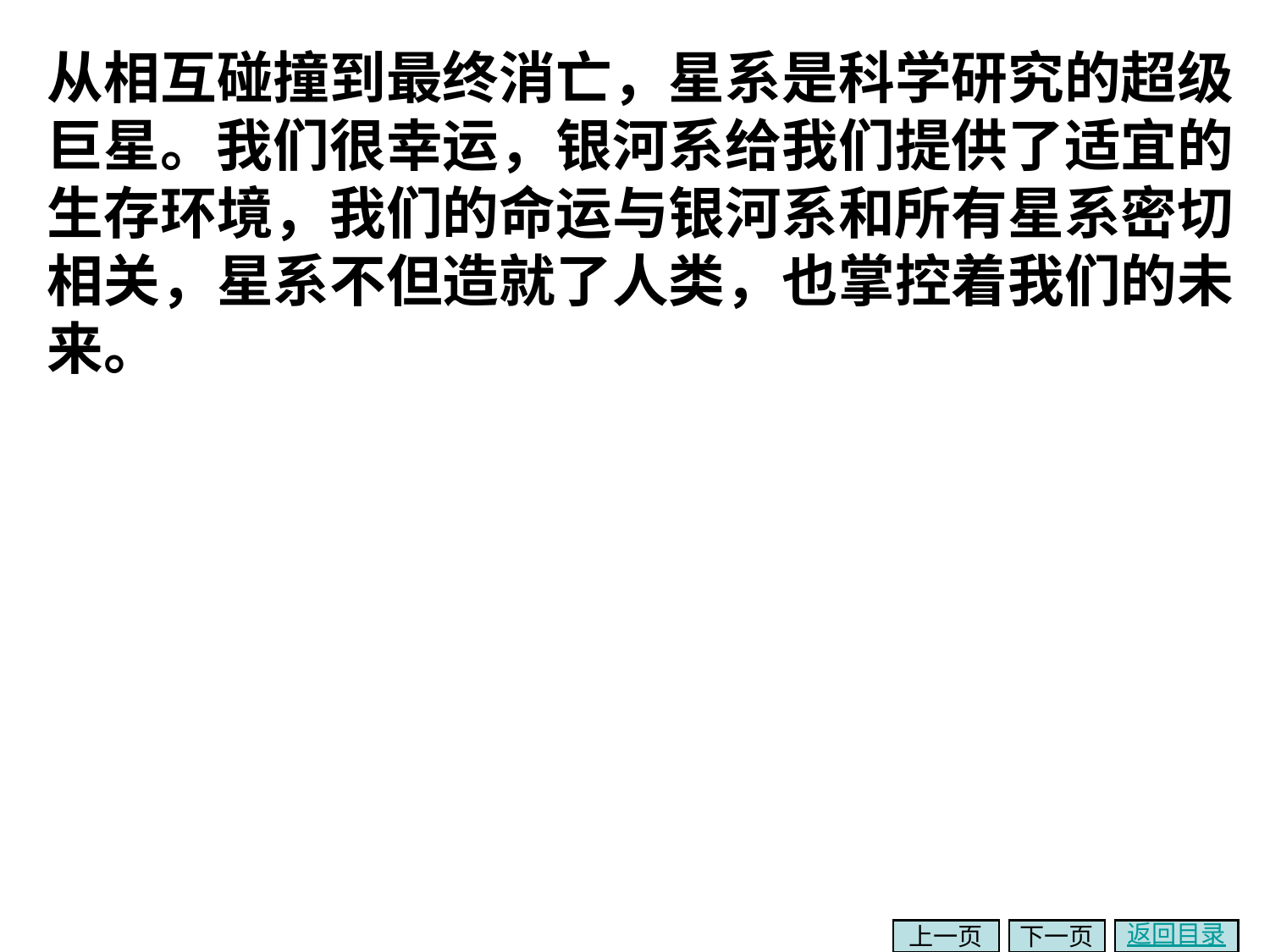

从相互碰撞到最终消亡，星系是科学研究的超级巨星。我们很幸运，银河系给我们提供了适宜的生存环境，我们的命运与银河系和所有星系密切相关，星系不但造就了人类，也掌控着我们的未来。
上一页
下一页
返回目录